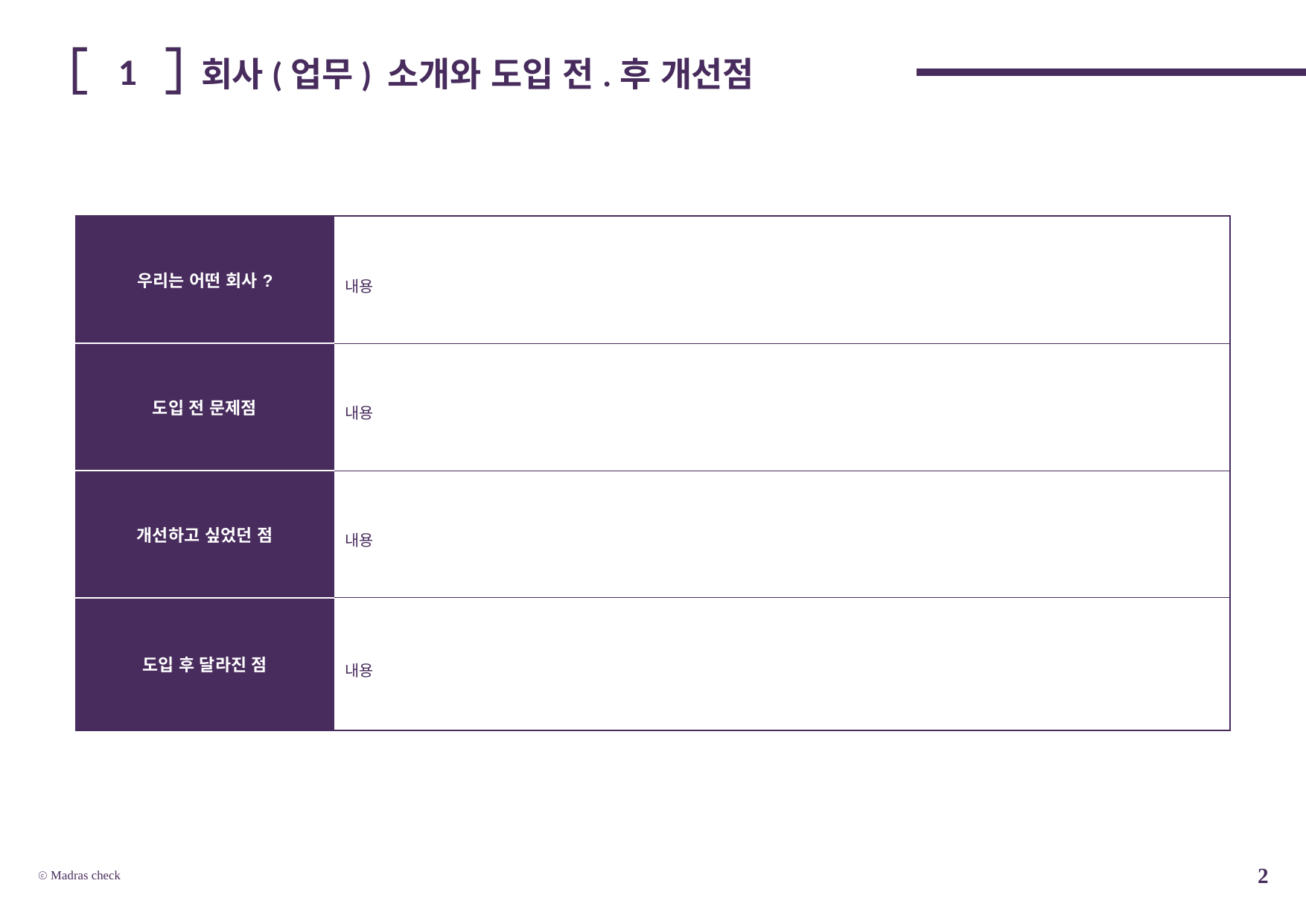

# 회사(업무) 소개와 도입 전.후 개선점
1
| 우리는 어떤 회사? | 내용 |
| --- | --- |
| 도입 전 문제점 | 내용 |
| 개선하고 싶었던 점 | 내용 |
| 도입 후 달라진 점 | 내용 |
2
ⓒ Madras check